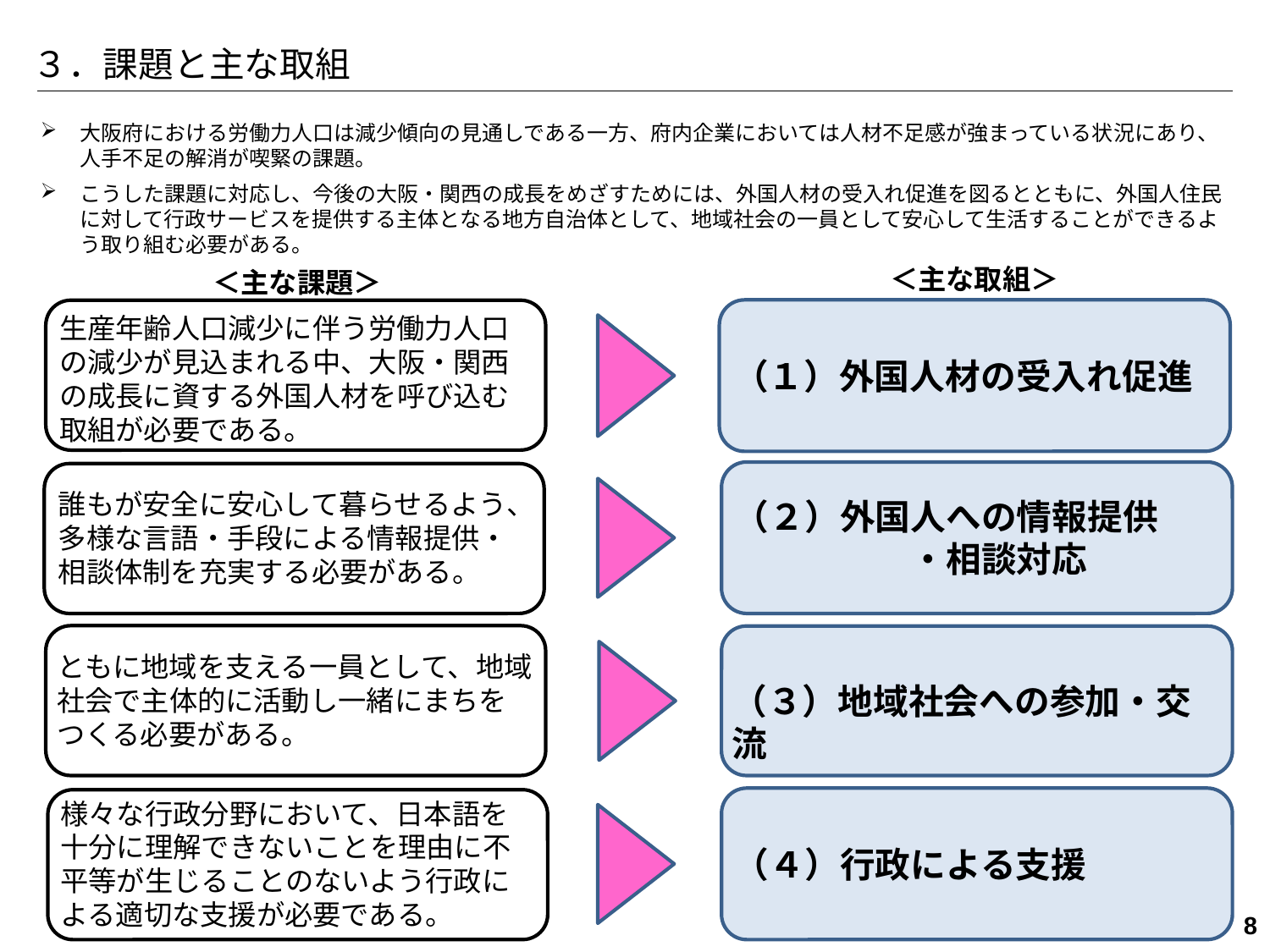

３．課題と主な取組
大阪府における労働力人口は減少傾向の見通しである一方、府内企業においては人材不足感が強まっている状況にあり、人手不足の解消が喫緊の課題。
こうした課題に対応し、今後の大阪・関西の成長をめざすためには、外国人材の受入れ促進を図るとともに、外国人住民に対して行政サービスを提供する主体となる地方自治体として、地域社会の一員として安心して生活することができるよう取り組む必要がある。

＜主な取組＞
＜主な課題＞

（１）外国人材の受入れ促進

生産年齢人口減少に伴う労働力人口の減少が見込まれる中、⼤阪・関⻄の成⻑に資する外国⼈材を呼び込む取組が必要である。

（２）外国人への情報提供
　　　　　・相談対応

誰もが安全に安心して暮らせるよう、多様な言語・手段による情報提供・相談体制を充実する必要がある。

ともに地域を支える一員として、地域社会で主体的に活動し一緒にまちをつくる必要がある。

（３）地域社会への参加・交流

（４）行政による支援

様々な行政分野において、日本語を十分に理解できないことを理由に不平等が生じることのないよう行政による適切な支援が必要である。

8